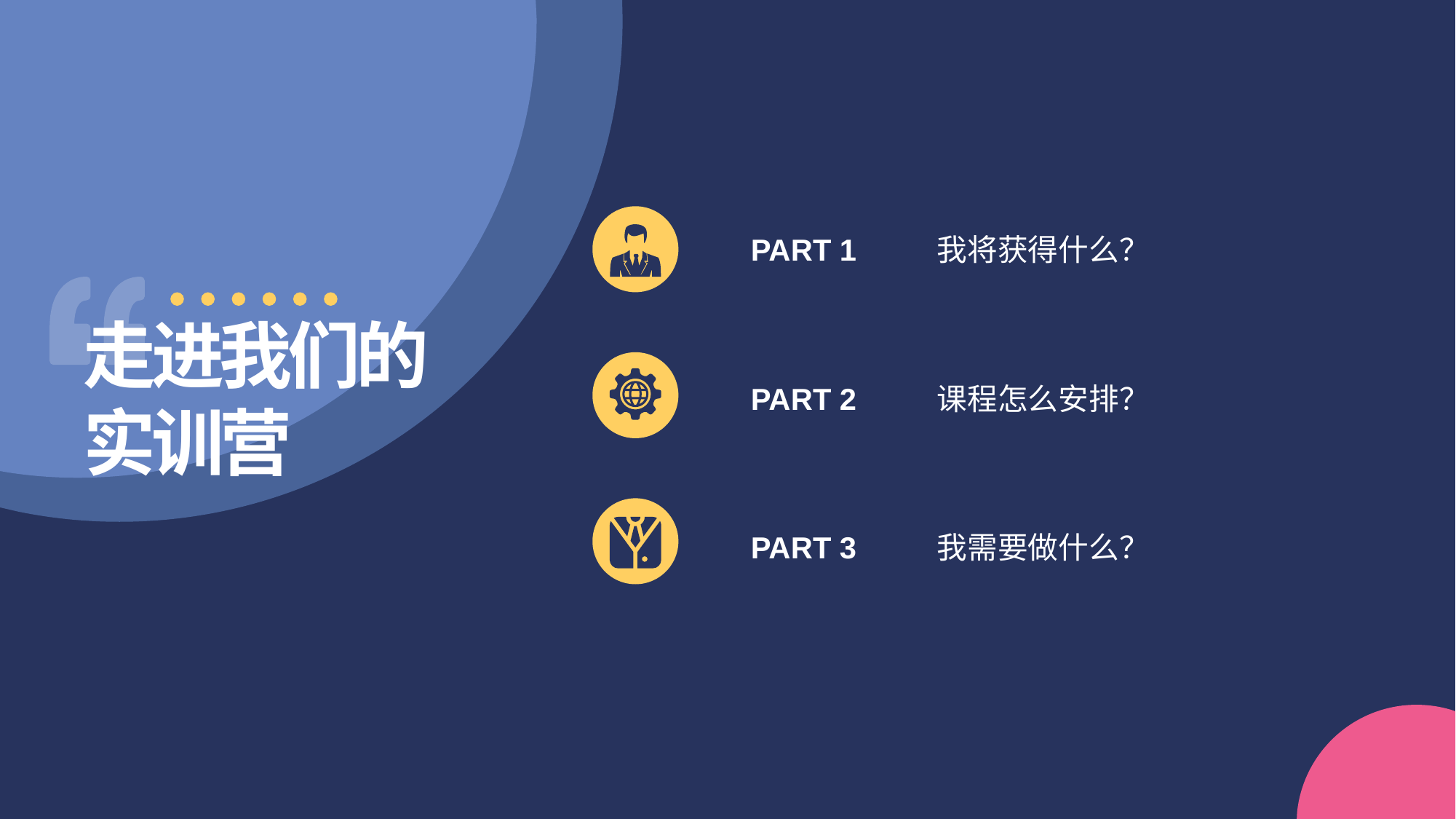

PART 1
我将获得什么？

走进我们的实训营

PART 2
课程怎么安排？

PART 3
我需要做什么？